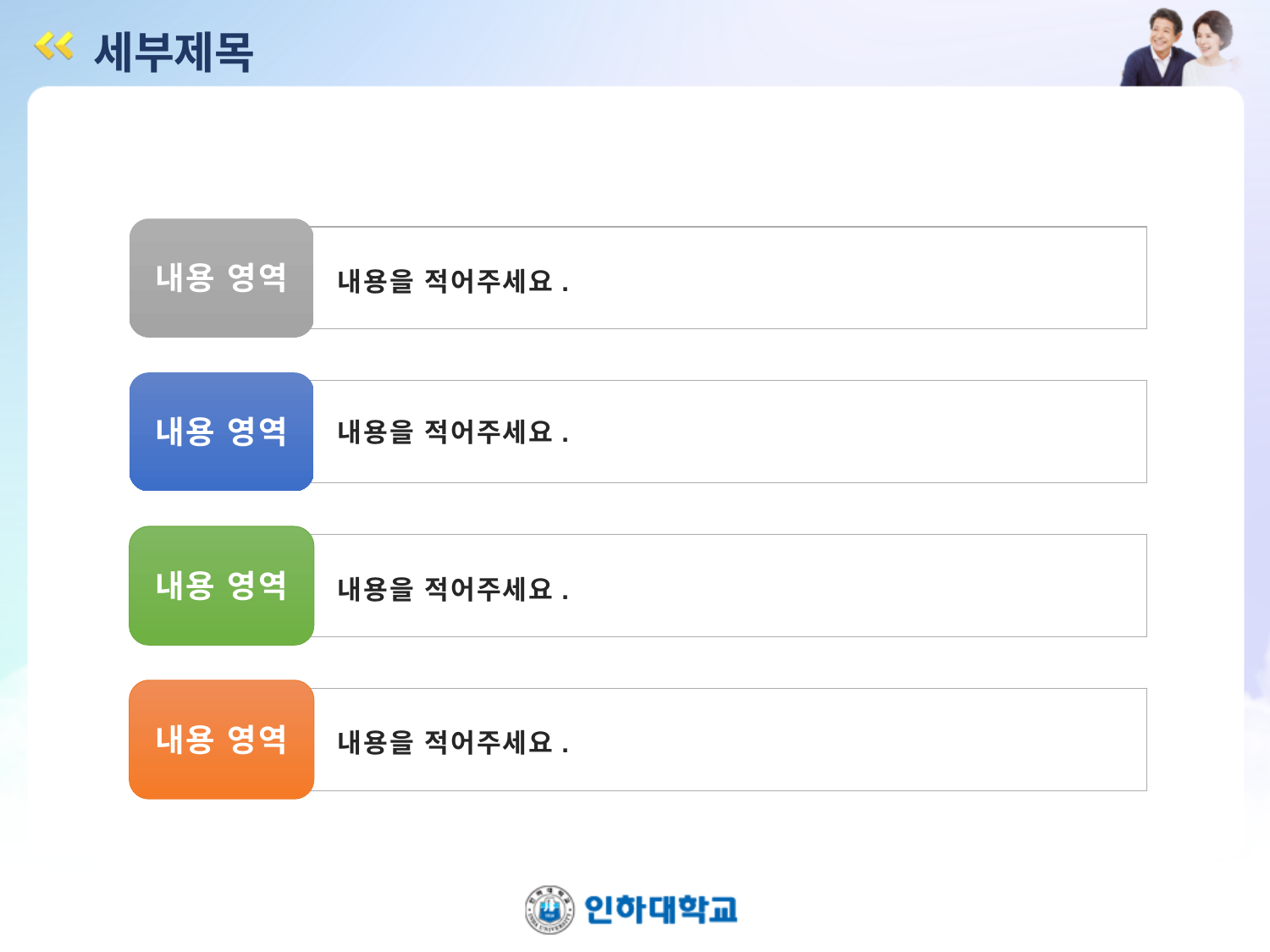

# 세부제목

내용 영역
내용을 적어주세요.

내용 영역
내용을 적어주세요.

내용 영역
내용을 적어주세요.

내용 영역
내용을 적어주세요.